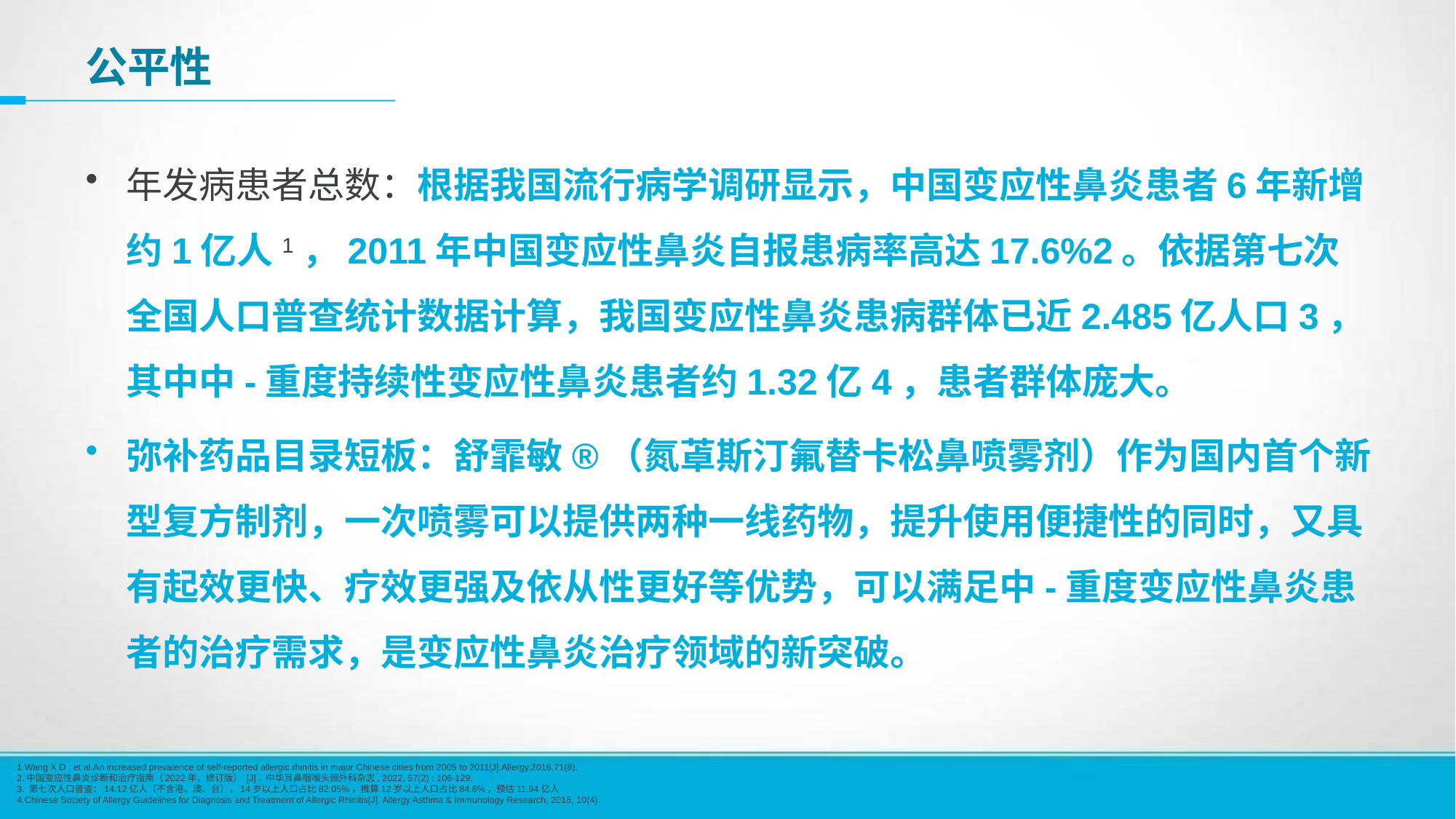

# 公平性
年发病患者总数：根据我国流行病学调研显示，中国变应性鼻炎患者6年新增约1亿人1，2011年中国变应性鼻炎自报患病率高达17.6%2。依据第七次全国人口普查统计数据计算，我国变应性鼻炎患病群体已近2.485亿人口3，其中中-重度持续性变应性鼻炎患者约1.32亿4，患者群体庞大。
弥补药品目录短板：舒霏敏®（氮䓬斯汀氟替卡松鼻喷雾剂）作为国内首个新型复方制剂，一次喷雾可以提供两种一线药物，提升使用便捷性的同时，又具有起效更快、疗效更强及依从性更好等优势，可以满足中-重度变应性鼻炎患者的治疗需求，是变应性鼻炎治疗领域的新突破。
1.Wang X D , et al.An increased prevalence of self‐reported allergic rhinitis in major Chinese cities from 2005 to 2011[J].Allergy,2016,71(8).
2.中国变应性鼻炎诊断和治疗指南（2022年，修订版） [J] . 中华耳鼻咽喉头颈外科杂志, 2022, 57(2) : 106-129.
3. 第七次人口普查：14.12亿人（不含港、澳、台），14岁以上人口占比82.05%，推算12岁以上人口占比84.6%，预估11.94亿人
4.Chinese Society of Allergy Guidelines for Diagnosis and Treatment of Allergic Rhinitis[J]. Allergy Asthma & Immunology Research, 2018, 10(4).